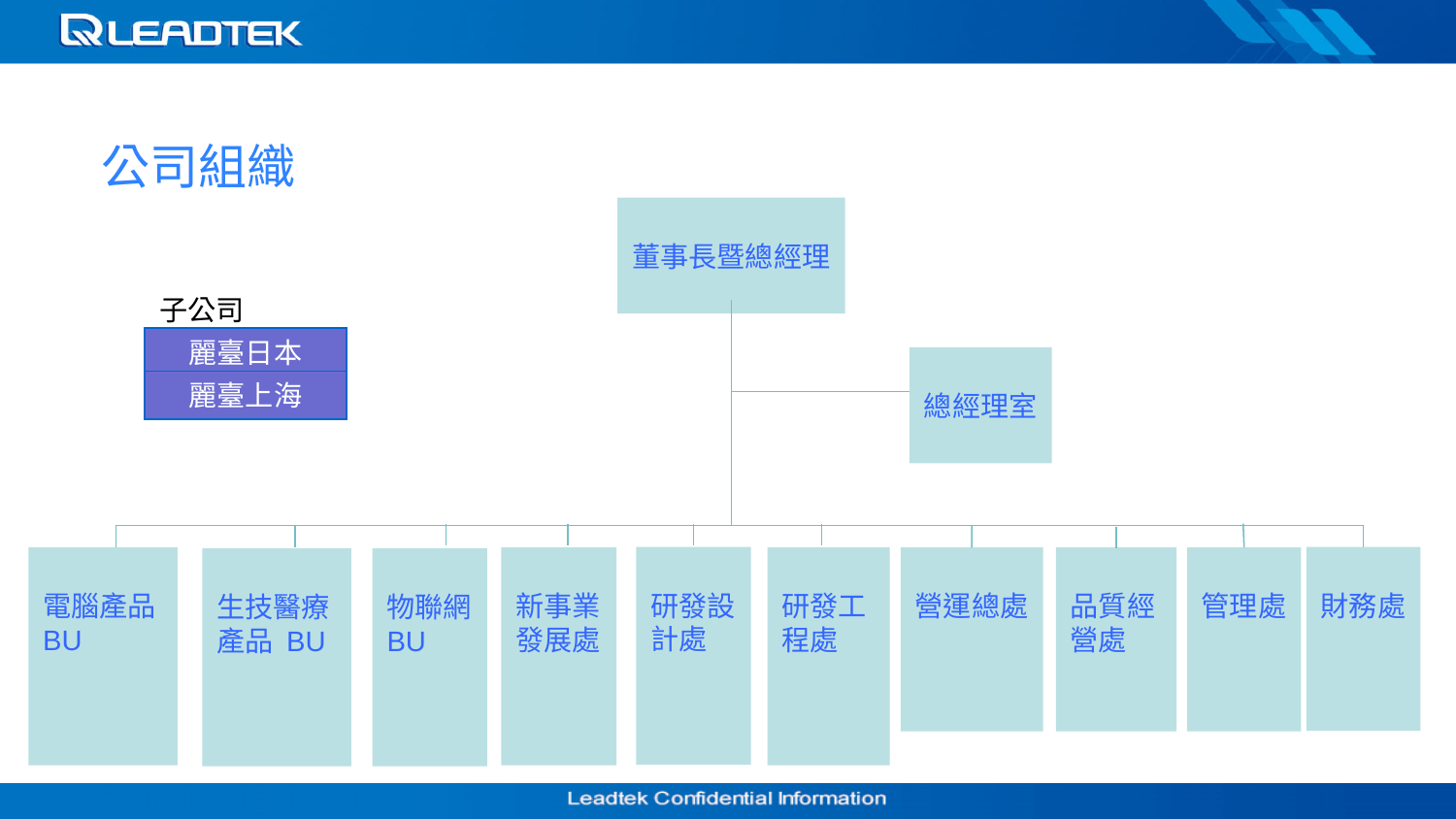

公司組織

董事長暨總經理

子公司
麗臺日本

總經理室

麗臺上海

研發設計處

財務處

管理處

電腦產品
BU

新事業發展處

研發工程處

營運總處

品質經營處

生技醫療產品 BU

物聯網
BU